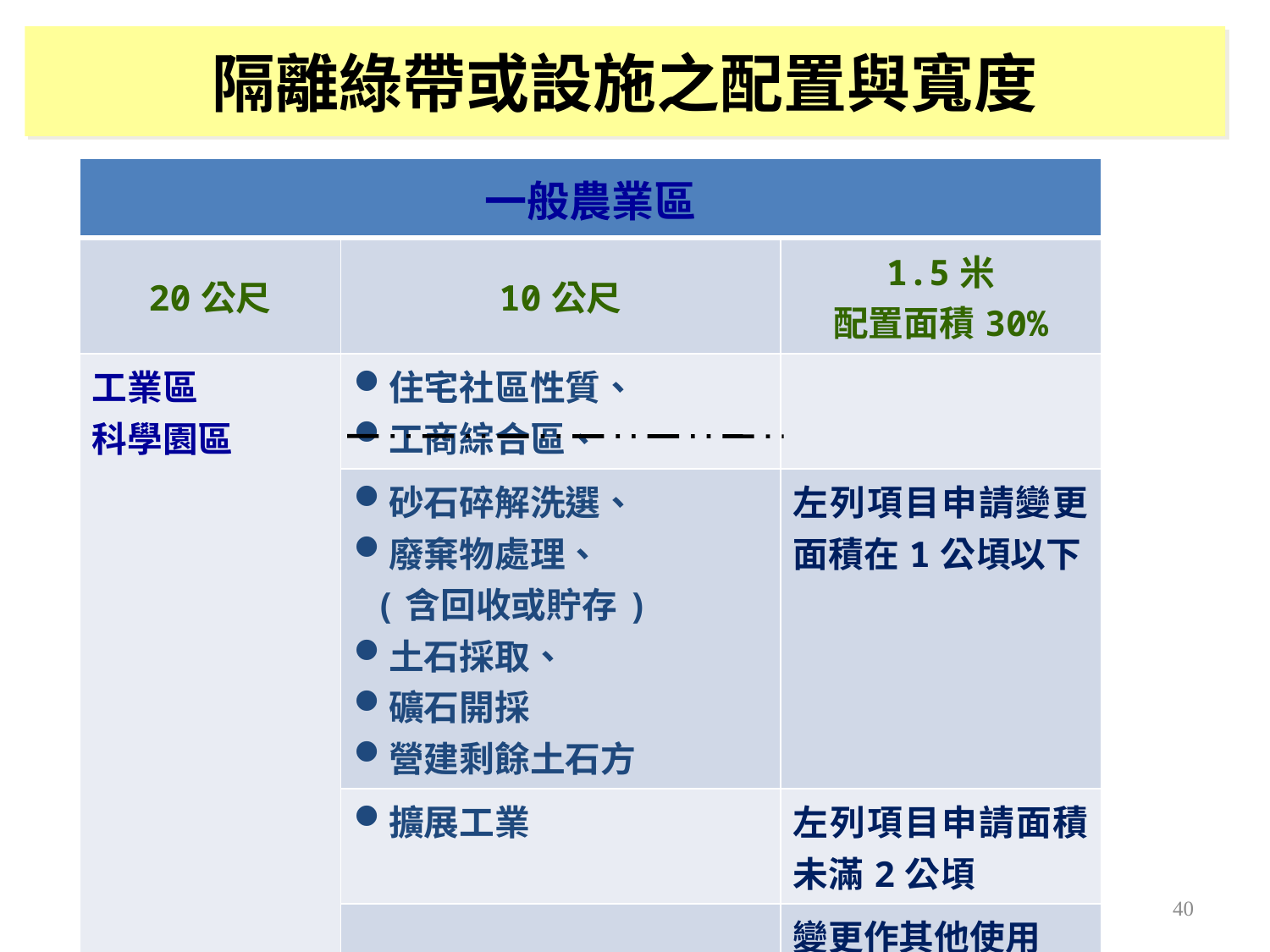

隔離綠帶或設施之配置與寬度

| 一般農業區 |  |  |
| --- | --- | --- |
| 20公尺 | 10公尺 | 1.5米 配置面積30% |
| 工業區 科學園區 | 住宅社區性質、 工商綜合區、 |  |
|  | 砂石碎解洗選、 廢棄物處理、 (含回收或貯存) 土石採取、 礦石開採 營建剩餘土石方 | 左列項目申請變更面積在1公頃以下 |
|  | 擴展工業 | 左列項目申請面積未滿2公頃 |
|  |  | 變更作其他使用 |
40